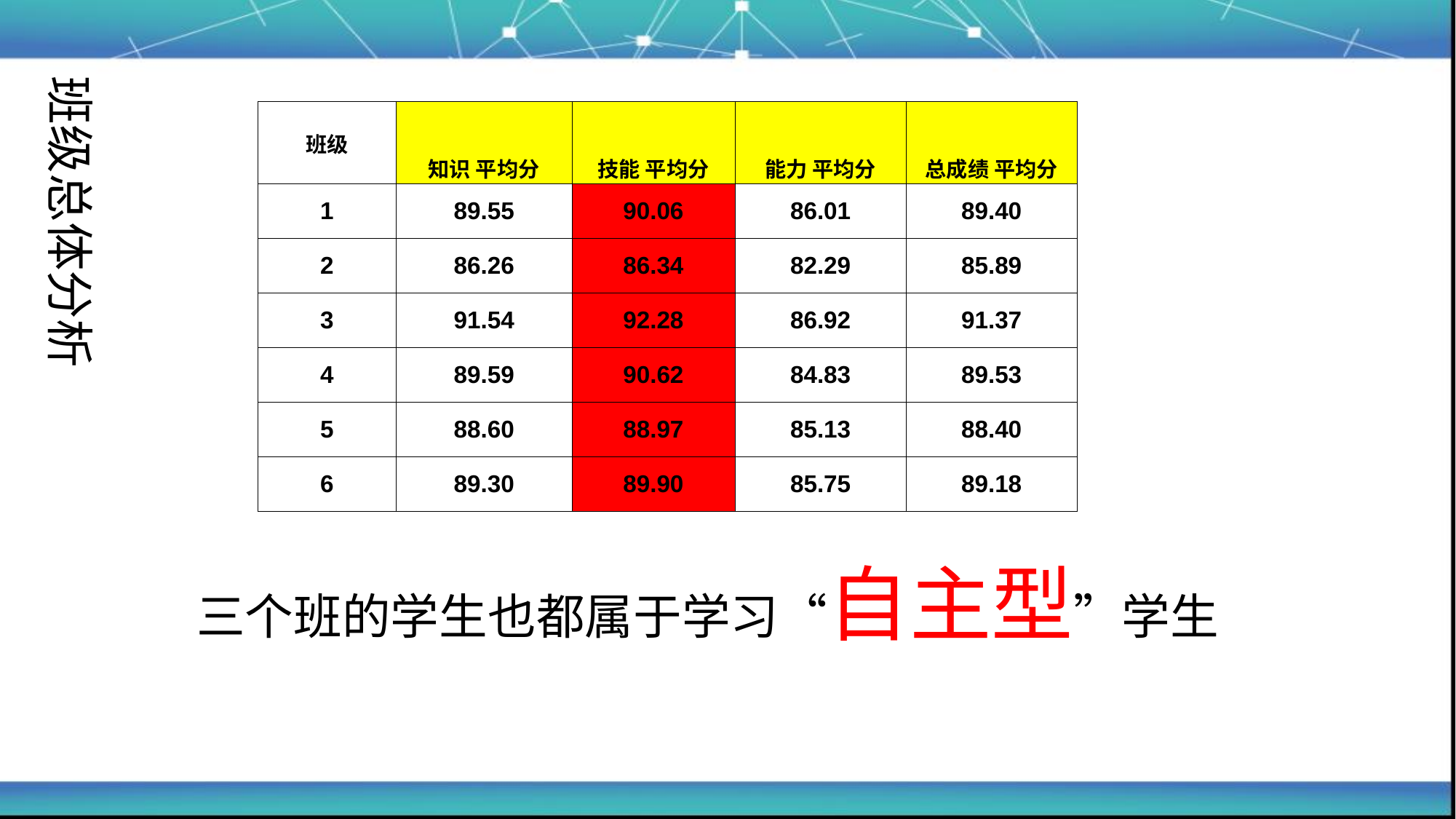

班级总体分析
| 班级 | 知识 平均分 | 技能 平均分 | 能力 平均分 | 总成绩 平均分 |
| --- | --- | --- | --- | --- |
| 1 | 89.55 | 90.06 | 86.01 | 89.40 |
| 2 | 86.26 | 86.34 | 82.29 | 85.89 |
| 3 | 91.54 | 92.28 | 86.92 | 91.37 |
| 4 | 89.59 | 90.62 | 84.83 | 89.53 |
| 5 | 88.60 | 88.97 | 85.13 | 88.40 |
| 6 | 89.30 | 89.90 | 85.75 | 89.18 |
三个班的学生也都属于学习“自主型”学生